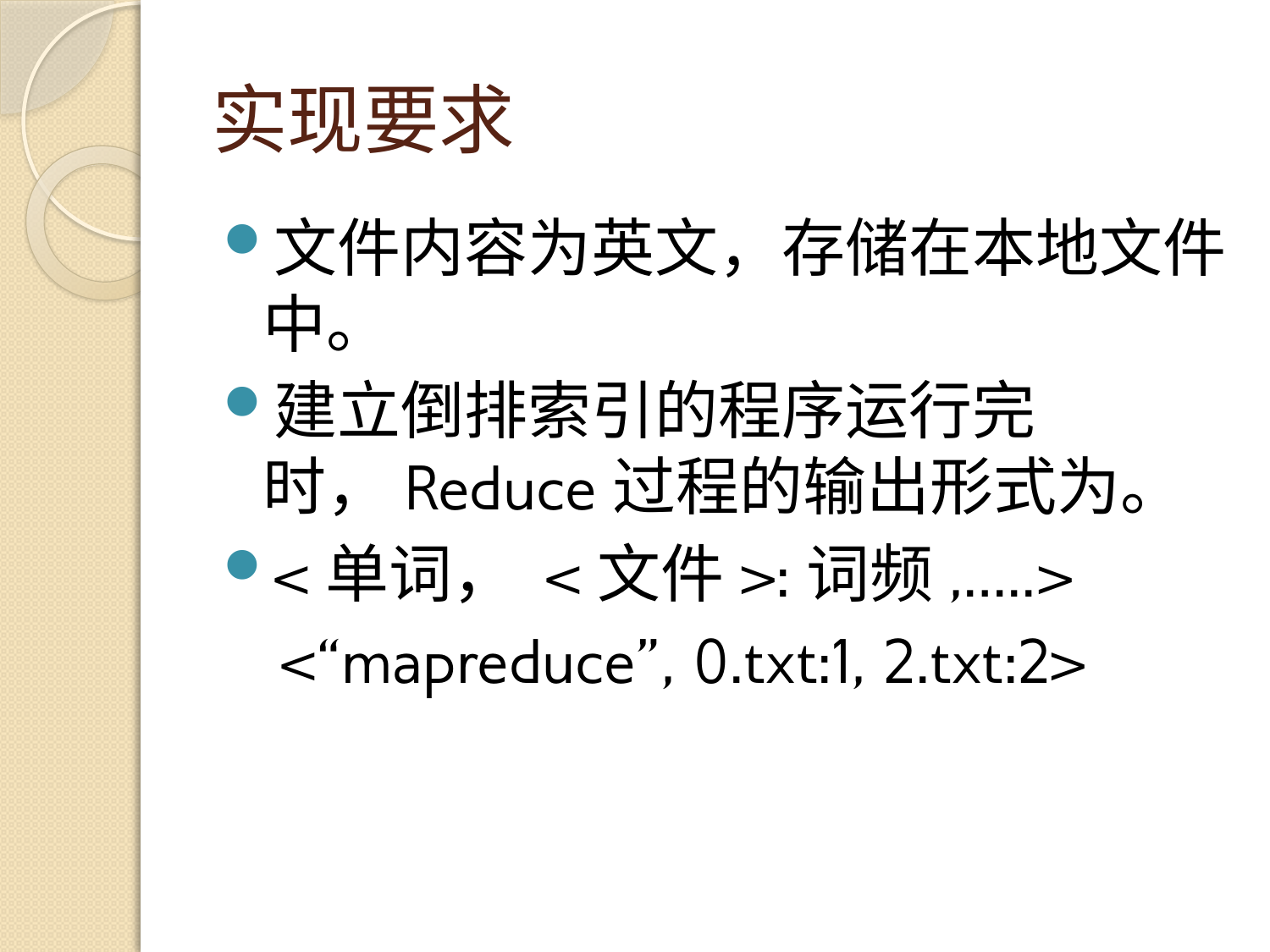

# 实现要求
文件内容为英文，存储在本地文件中。
建立倒排索引的程序运行完时，Reduce过程的输出形式为。
<单词， <文件>:词频,…..>
   <“mapreduce”, 0.txt:1, 2.txt:2>